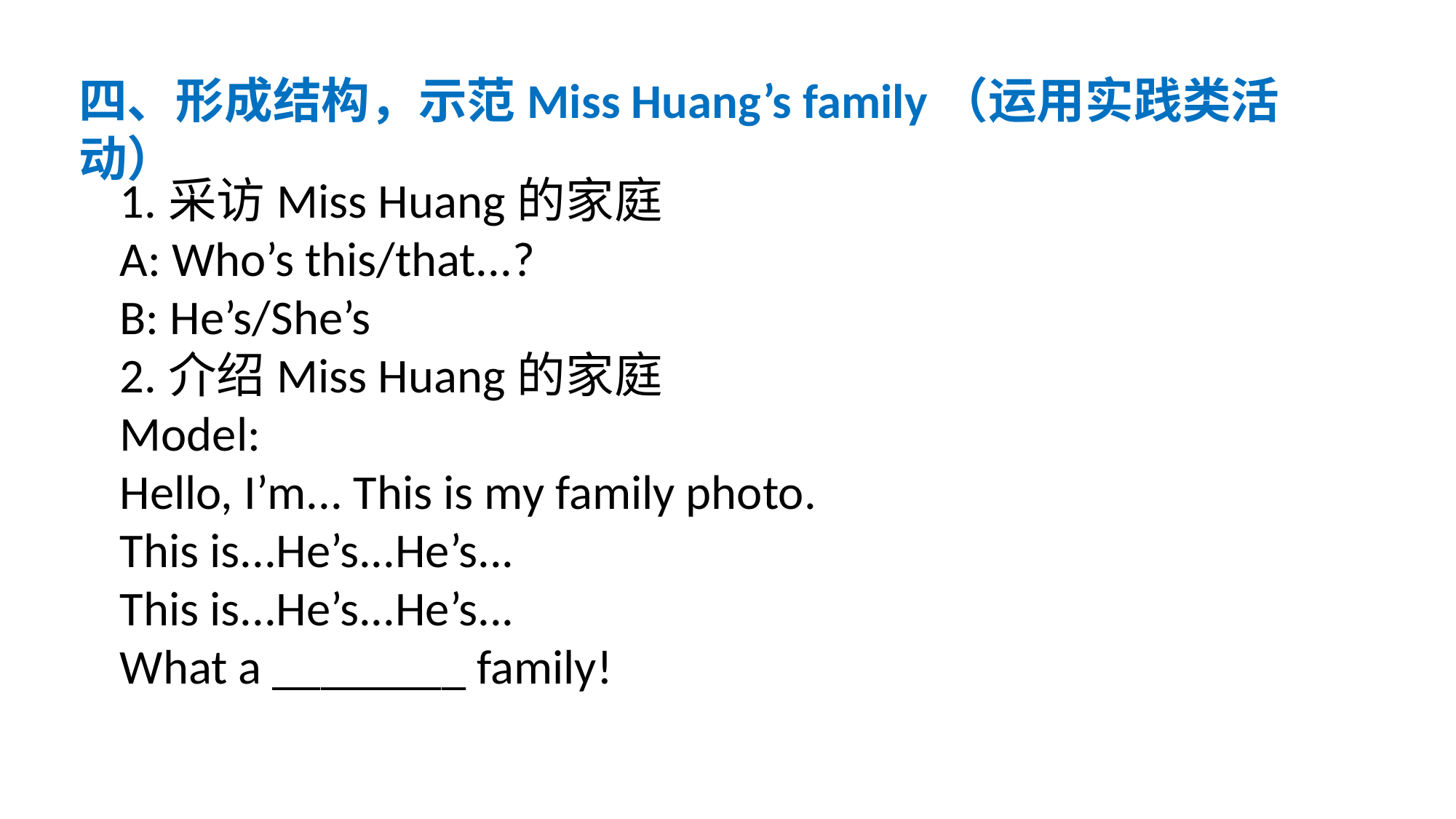

四、形成结构，示范Miss Huang’s family（运用实践类活动）
1.采访Miss Huang的家庭
A: Who’s this/that...?
B: He’s/She’s
2.介绍Miss Huang的家庭
Model:
Hello, I’m... This is my family photo.
This is...He’s...He’s...
This is...He’s...He’s...
What a ________ family!